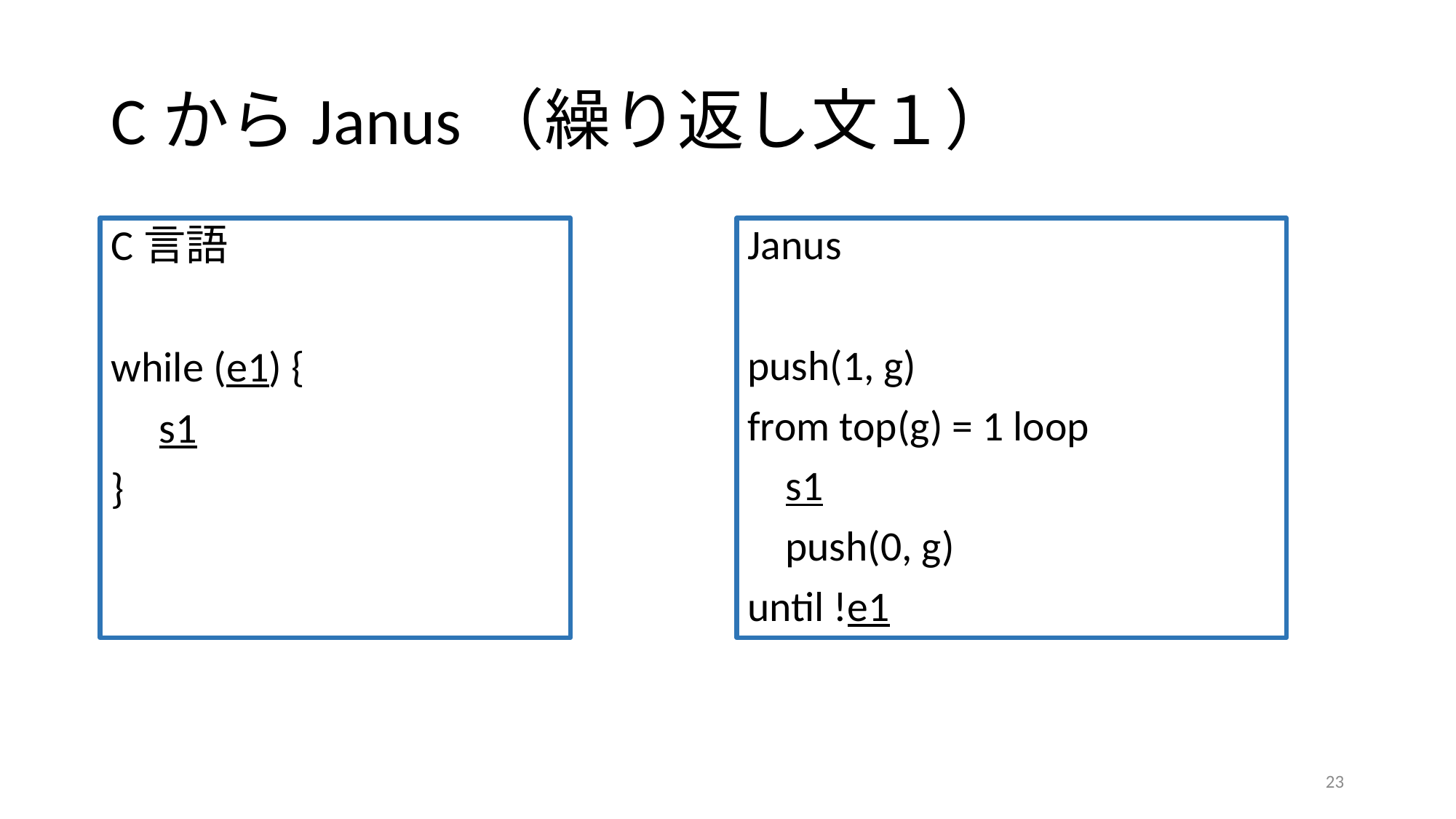

# CからJanus（繰り返し文１）
C言語

while (e1) {
     s1
}
Janus

push(1, g)
from top(g) = 1 loop
    s1
    push(0, g)
until !e1
23